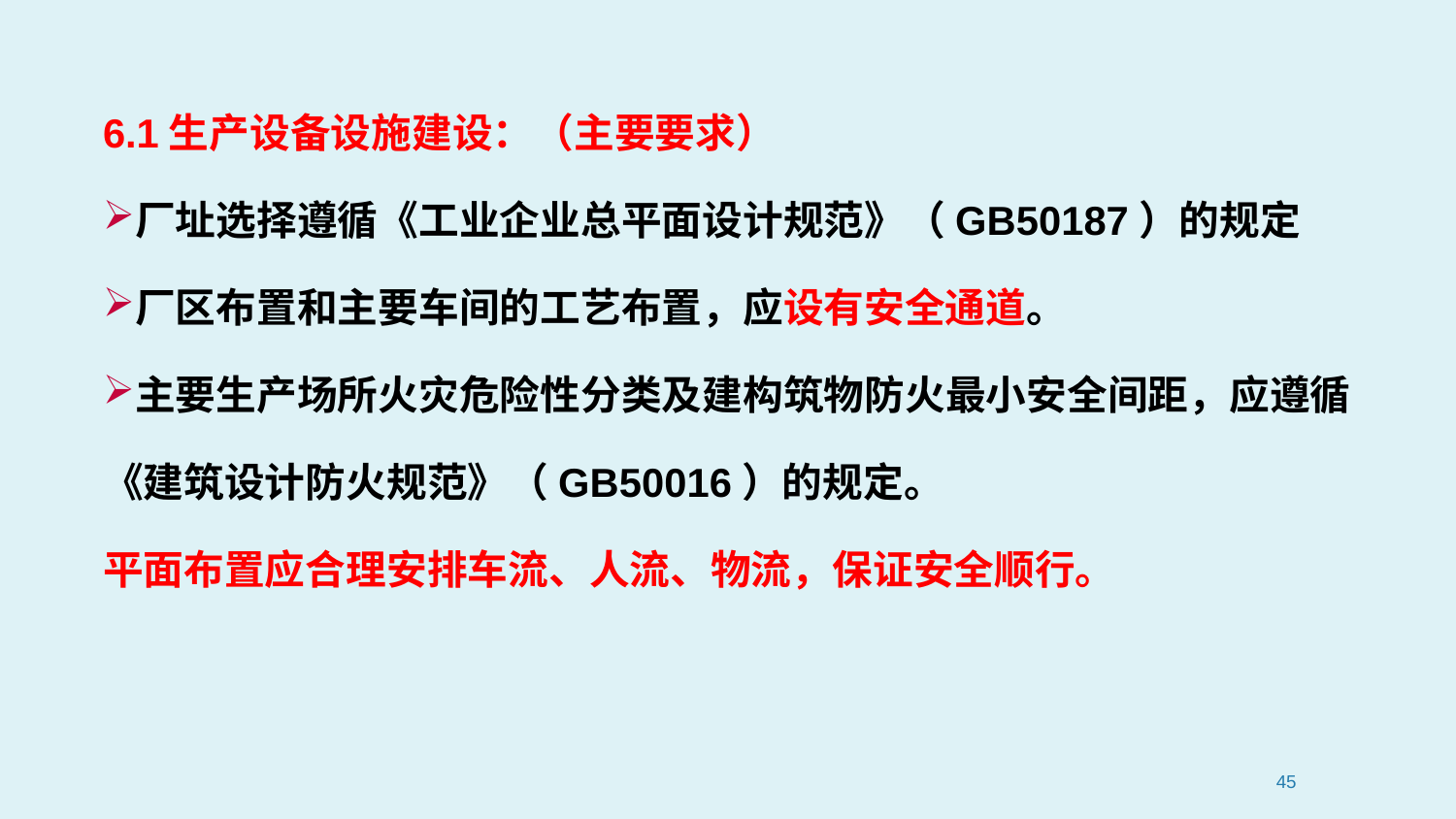

6.1生产设备设施建设：（主要要求）
厂址选择遵循《工业企业总平面设计规范》（GB50187）的规定
厂区布置和主要车间的工艺布置，应设有安全通道。
主要生产场所火灾危险性分类及建构筑物防火最小安全间距，应遵循
《建筑设计防火规范》（GB50016）的规定。
平面布置应合理安排车流、人流、物流，保证安全顺行。
                                     45